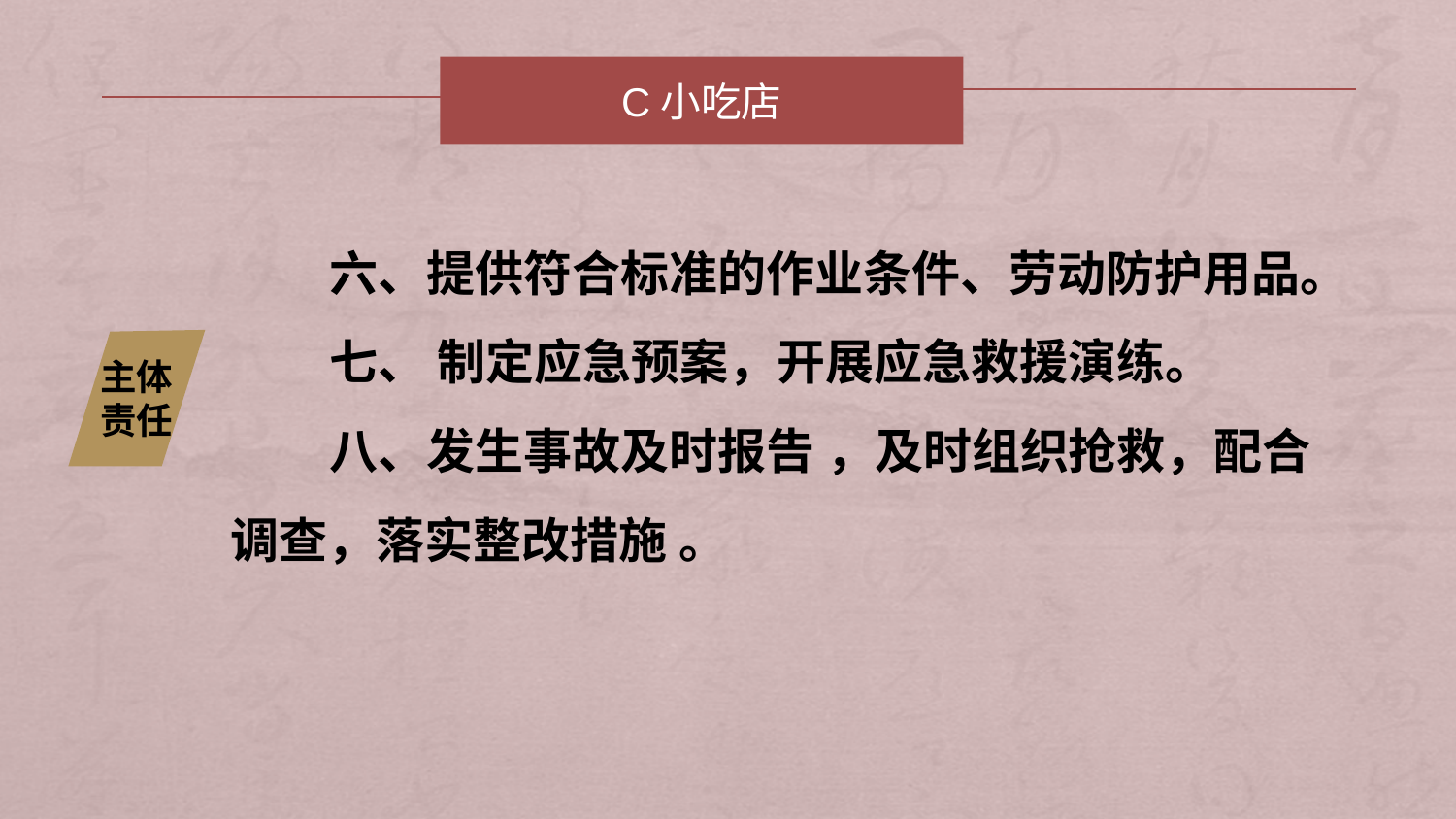

C小吃店
        六、提供符合标准的作业条件、劳动防护用品。
        七、 制定应急预案，开展应急救援演练。
        八、发生事故及时报告 ，及时组织抢救，配合调查，落实整改措施 。
主体责任